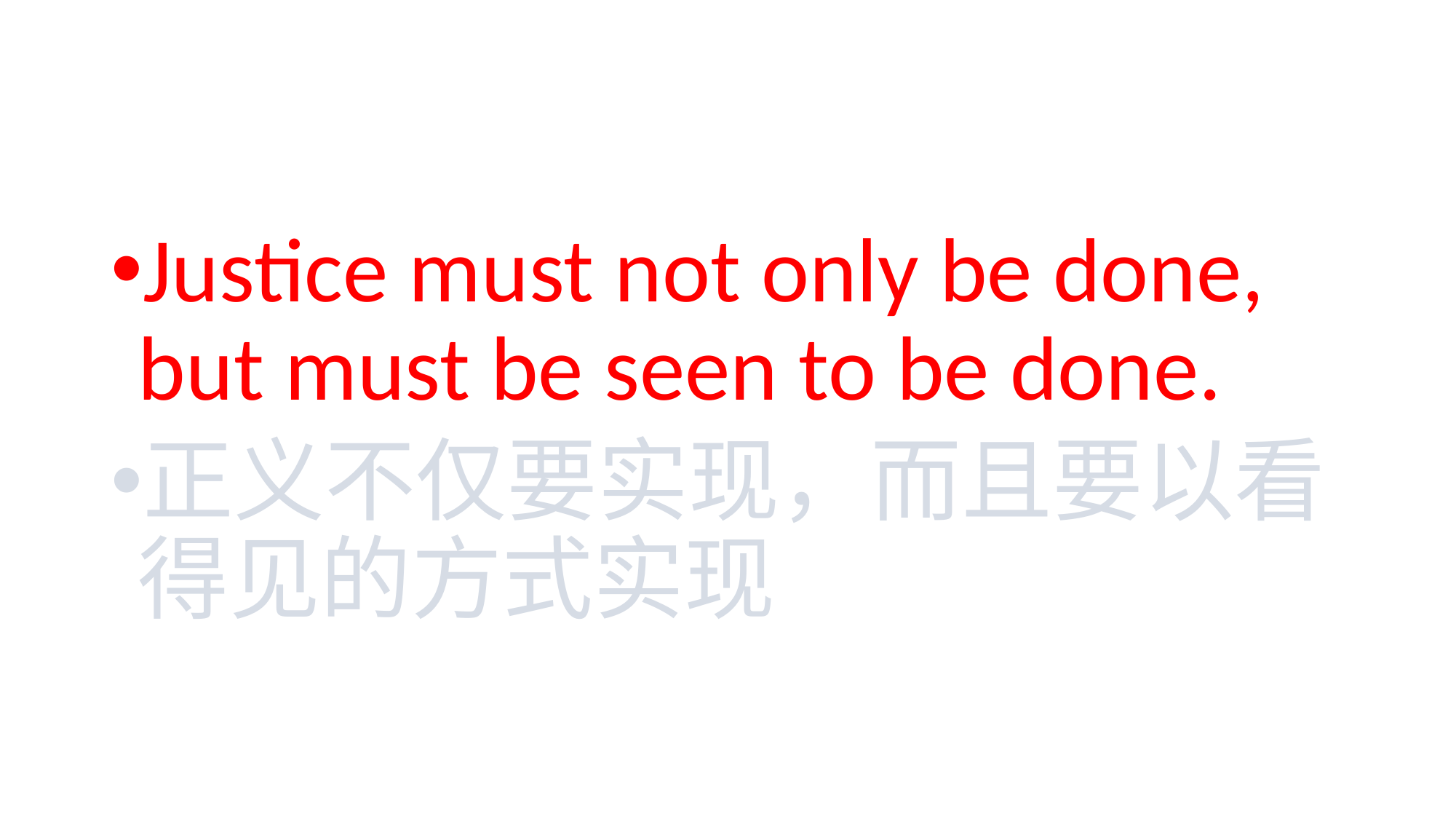

#
Justice must not only be done, but must be seen to be done.
正义不仅要实现，而且要以看得见的方式实现